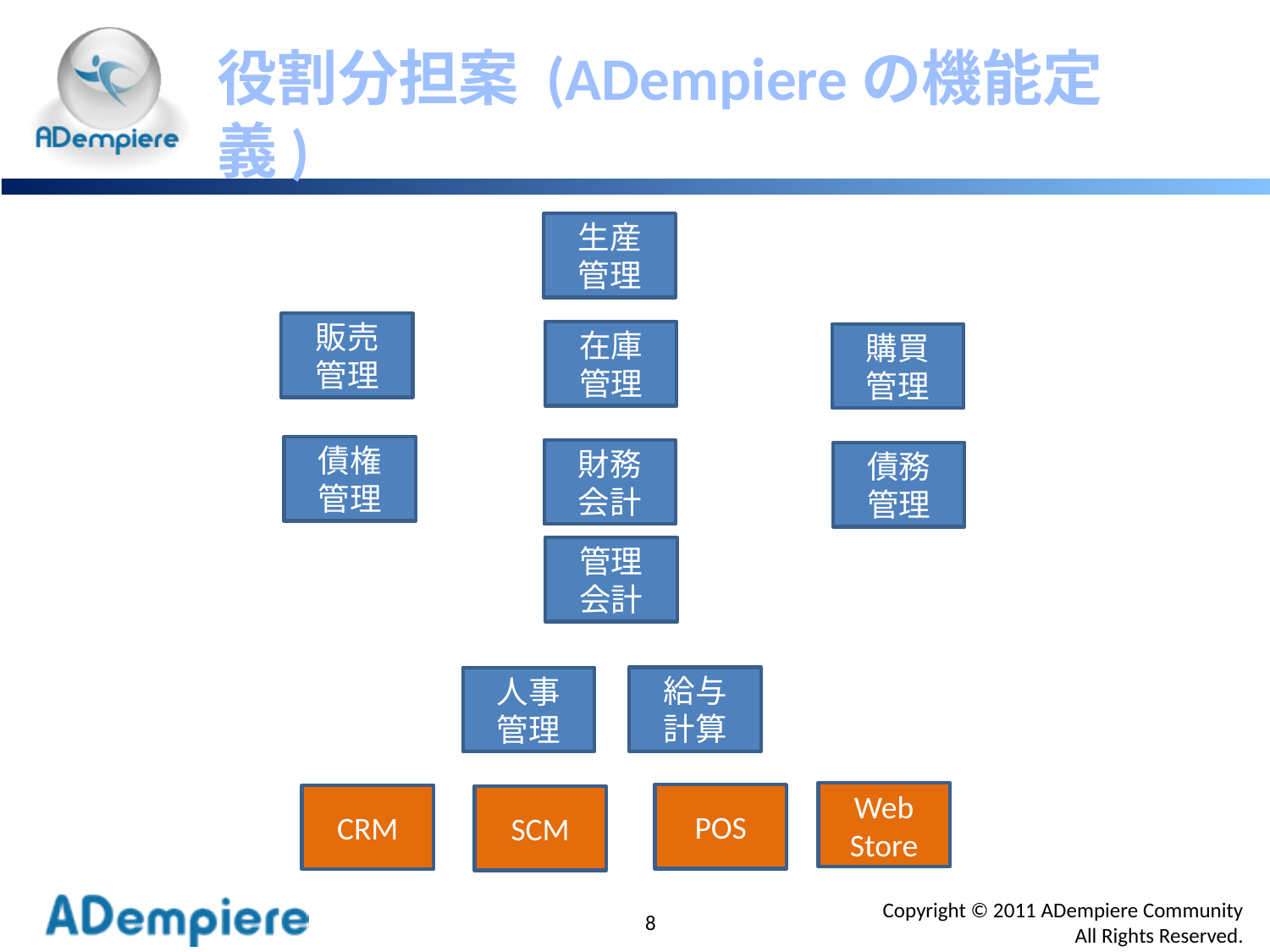

# 役割分担案 (ADempiereの機能定義)
生産
管理
販売
管理
在庫
管理
購買
管理
債権
管理
財務
会計
債務
管理
管理
会計
給与
計算
人事
管理
Web
Store
POS
CRM
SCM